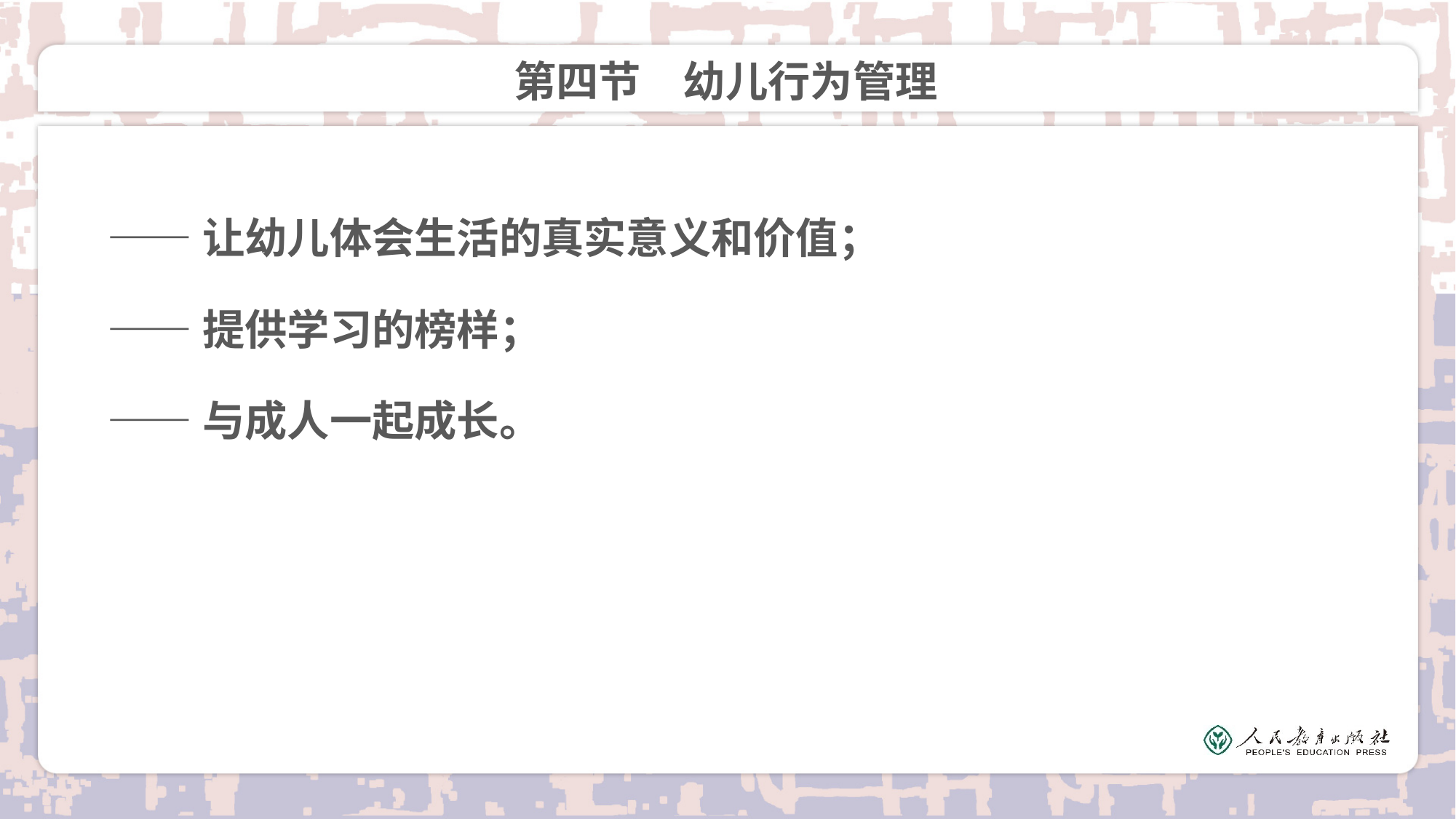

# 第四节　幼儿行为管理
——让幼儿体会生活的真实意义和价值；
——提供学习的榜样；
——与成人一起成长。